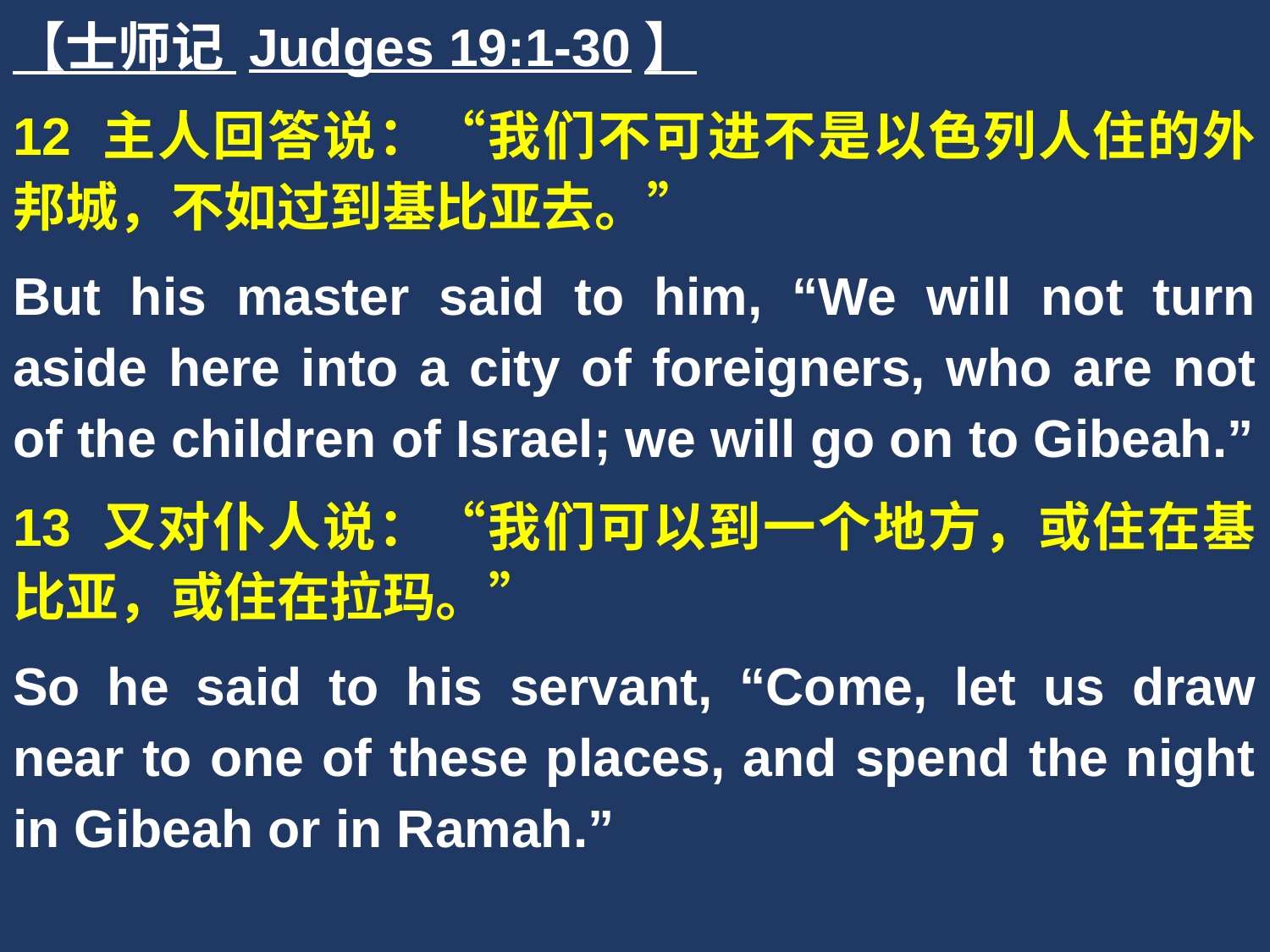

【士师记 Judges 19:1-30】
12 主人回答说：“我们不可进不是以色列人住的外邦城，不如过到基比亚去。”
But his master said to him, “We will not turn aside here into a city of foreigners, who are not of the children of Israel; we will go on to Gibeah.”
13 又对仆人说：“我们可以到一个地方，或住在基比亚，或住在拉玛。”
So he said to his servant, “Come, let us draw near to one of these places, and spend the night in Gibeah or in Ramah.”